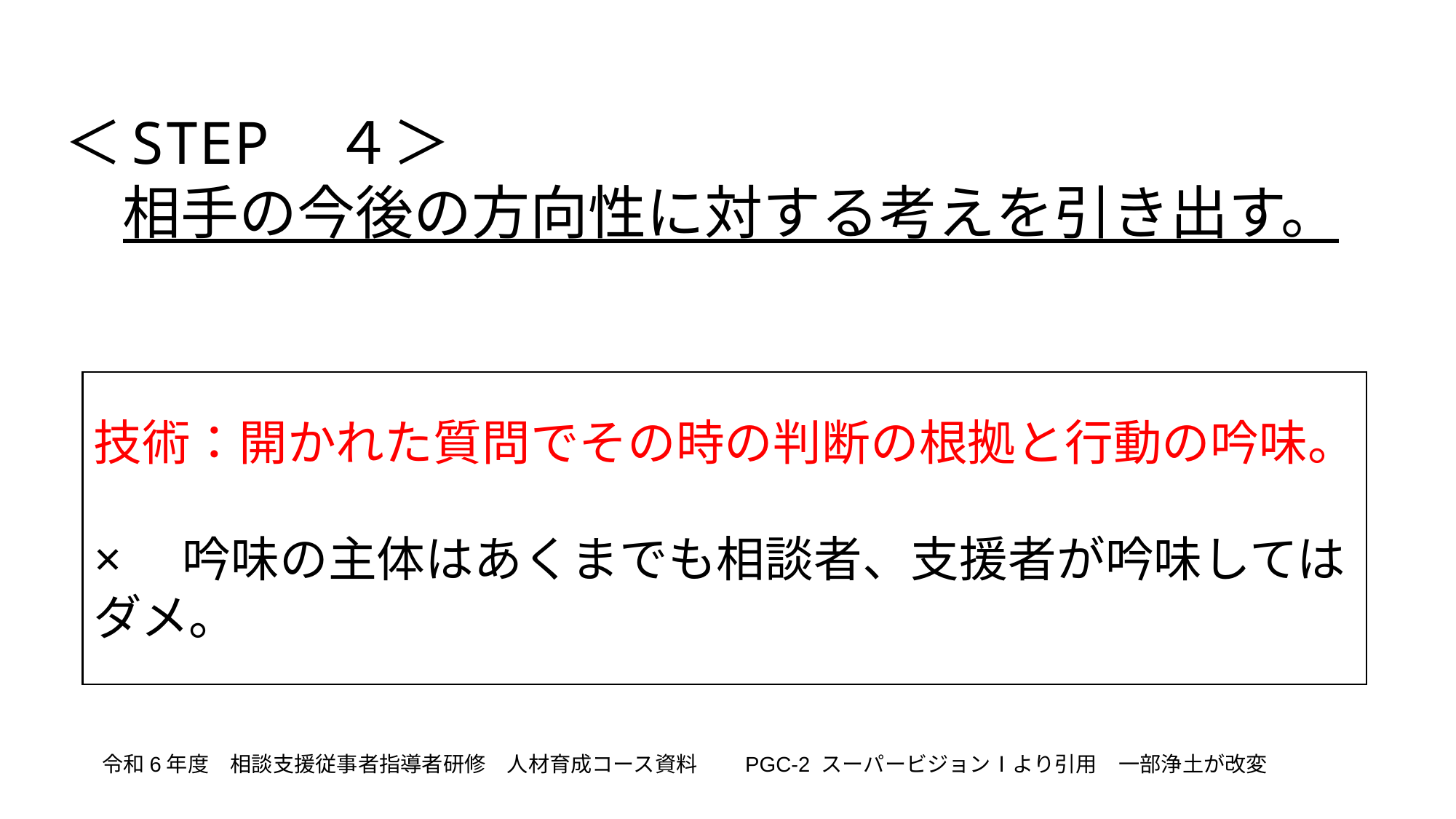

＜STEP　４＞
　相手の今後の方向性に対する考えを引き出す。
技術：開かれた質問でその時の判断の根拠と行動の吟味。

×　吟味の主体はあくまでも相談者、支援者が吟味してはダメ。
令和6年度　相談支援従事者指導者研修　人材育成コース資料　　PGC-2 スーパービジョンⅠより引用　一部浄土が改変